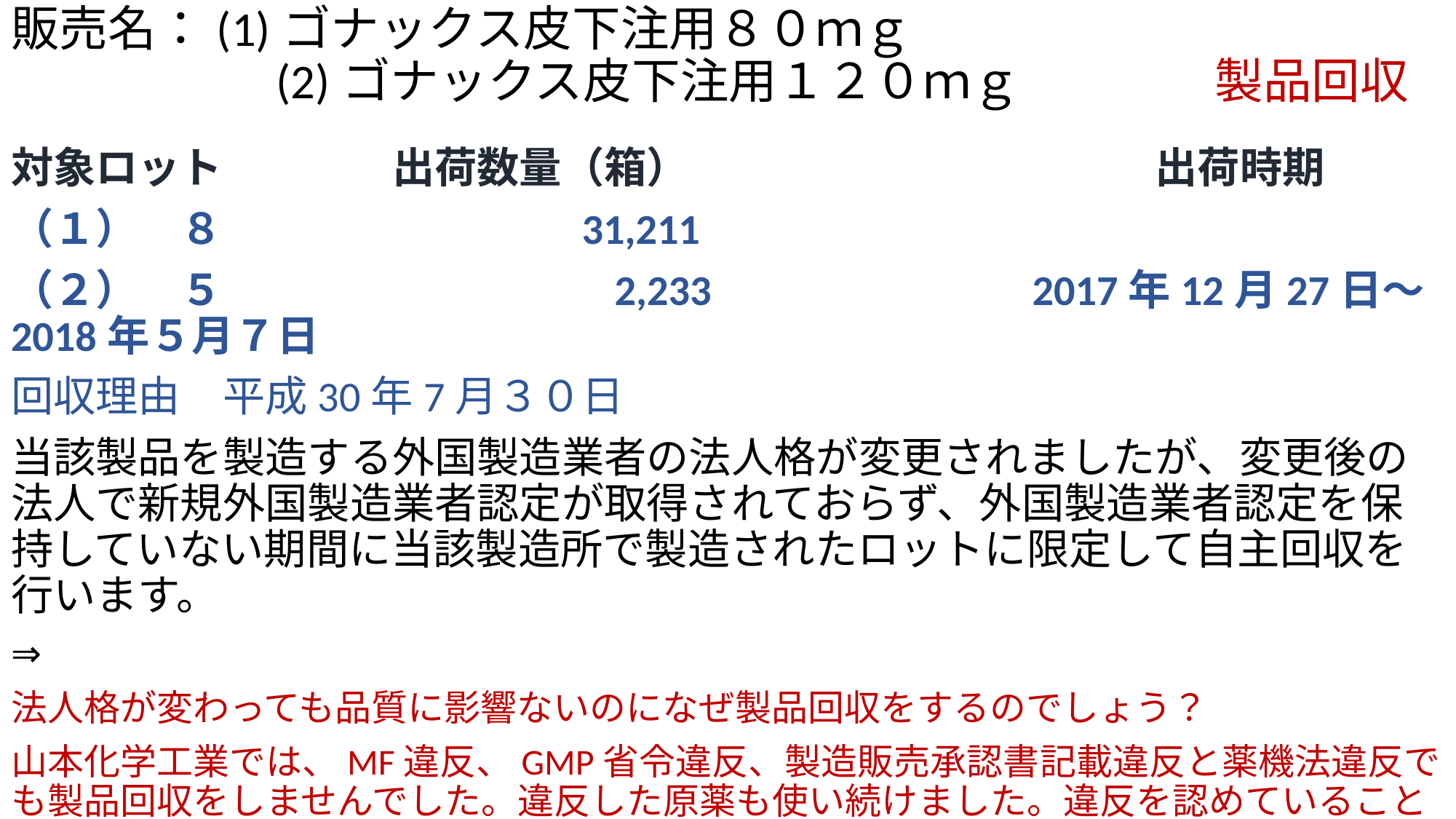

# 販売名：(1)ゴナックス皮下注用８０ｍｇ 　　　　　 (2)ゴナックス皮下注用１２０ｍｇ　　　　製品回収
対象ロット　　　　出荷数量（箱）　　　　　　　　　　　出荷時期
（１）　８　　　　　　　　 31,211
（２）　５　　　　　　　　　2,233　　　                  2017年12月27日～2018年５月７日
回収理由　平成30年7月３０日
当該製品を製造する外国製造業者の法人格が変更されましたが、変更後の法人で新規外国製造業者認定が取得されておらず、外国製造業者認定を保持していない期間に当該製造所で製造されたロットに限定して自主回収を行います。
⇒
法人格が変わっても品質に影響ないのになぜ製品回収をするのでしょう？
山本化学工業では、MF違反、GMP省令違反、製造販売承認書記載違反と薬機法違反でも製品回収をしませんでした。違反した原薬も使い続けました。違反を認めていることになります。
欠品を回避するためとはわかりますが、意味のない製品回収は止めたいものです。